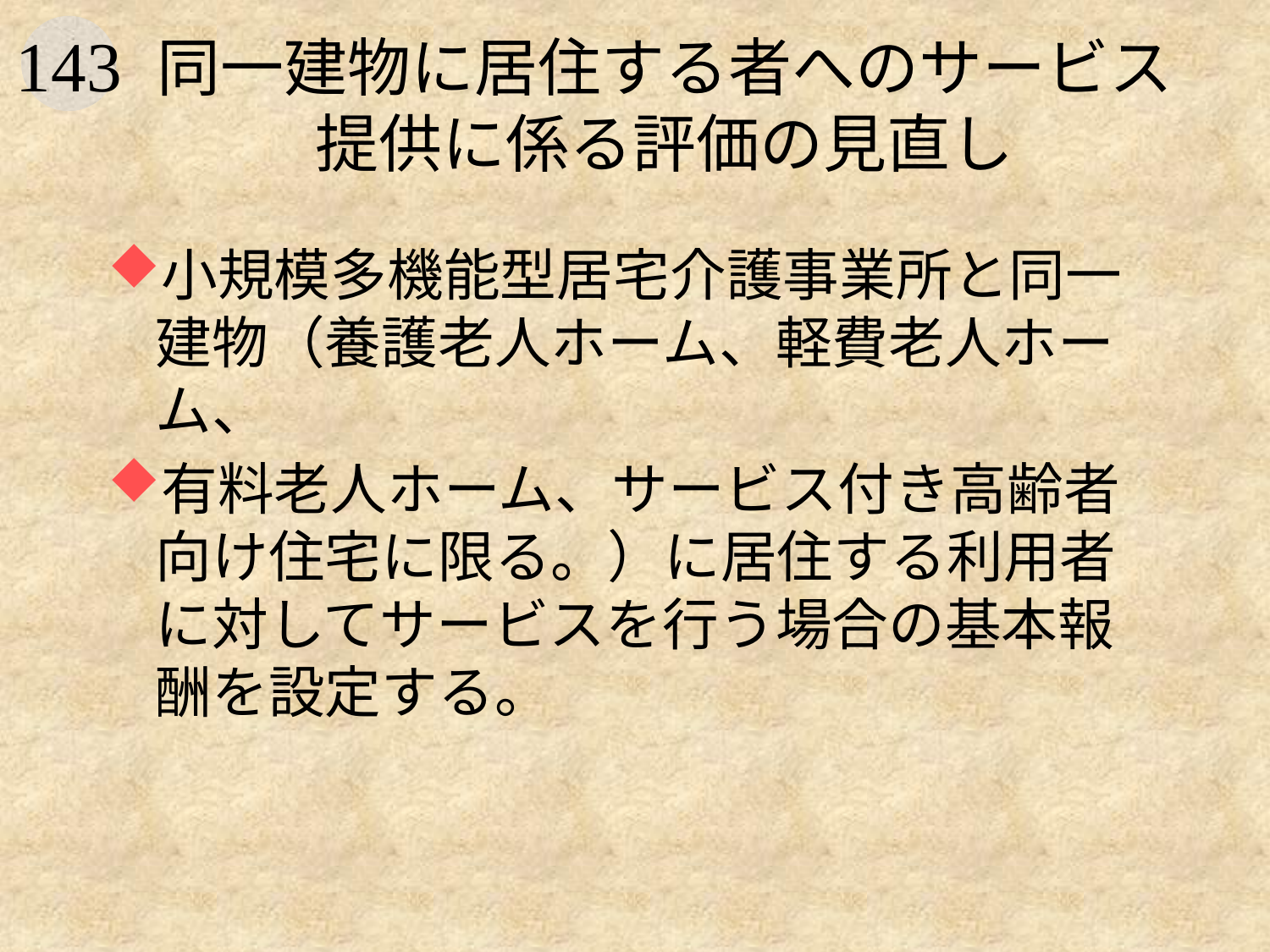

# 同一建物に居住する者へのサービス提供に係る評価の見直し
小規模多機能型居宅介護事業所と同一建物（養護老人ホーム、軽費老人ホーム、
有料老人ホーム、サービス付き高齢者向け住宅に限る。）に居住する利用者に対してサービスを行う場合の基本報酬を設定する。